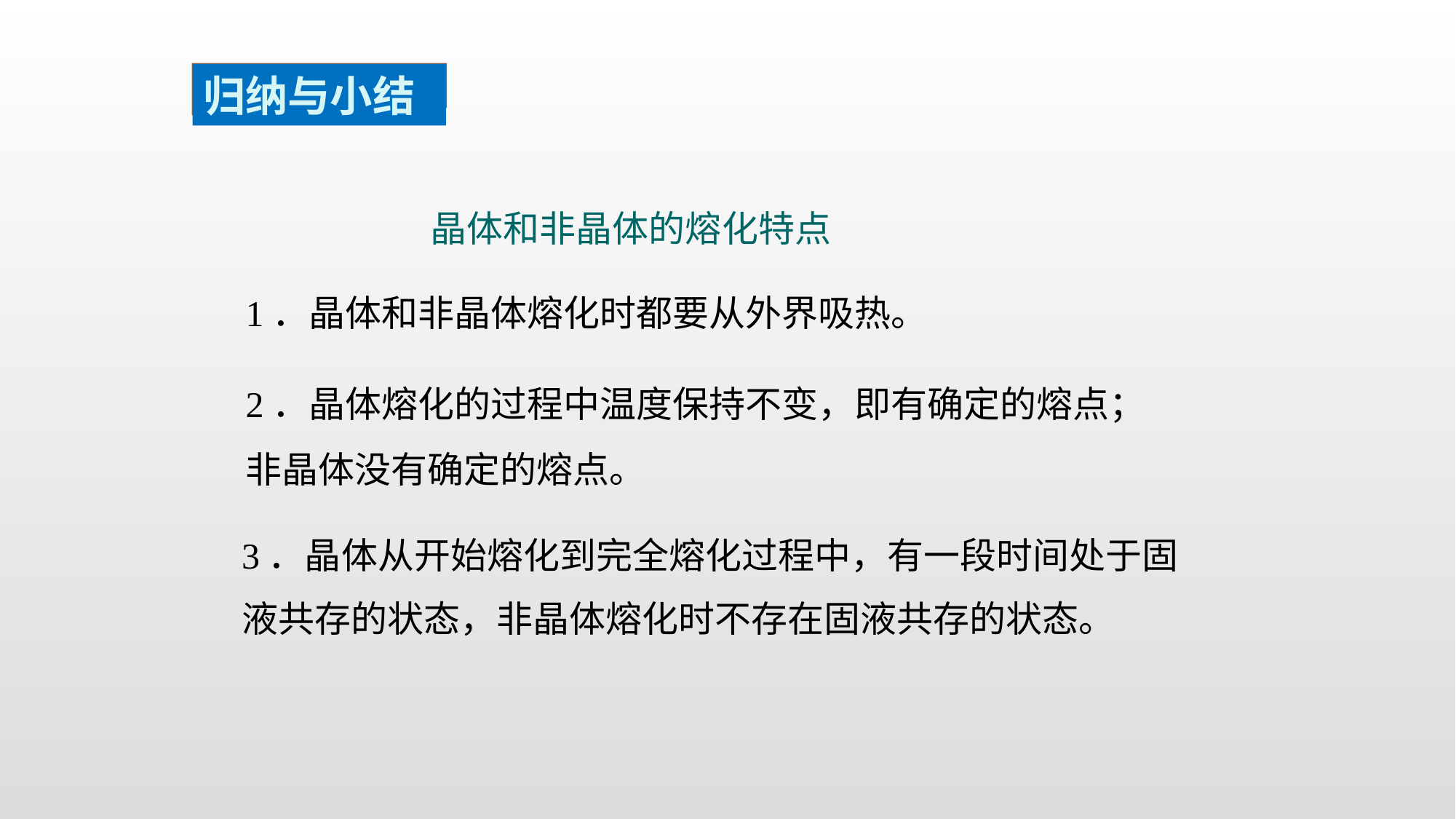

归纳与小结
 晶体和非晶体的熔化特点
1．晶体和非晶体熔化时都要从外界吸热。
2．晶体熔化的过程中温度保持不变，即有确定的熔点；非晶体没有确定的熔点。
3．晶体从开始熔化到完全熔化过程中，有一段时间处于固液共存的状态，非晶体熔化时不存在固液共存的状态。